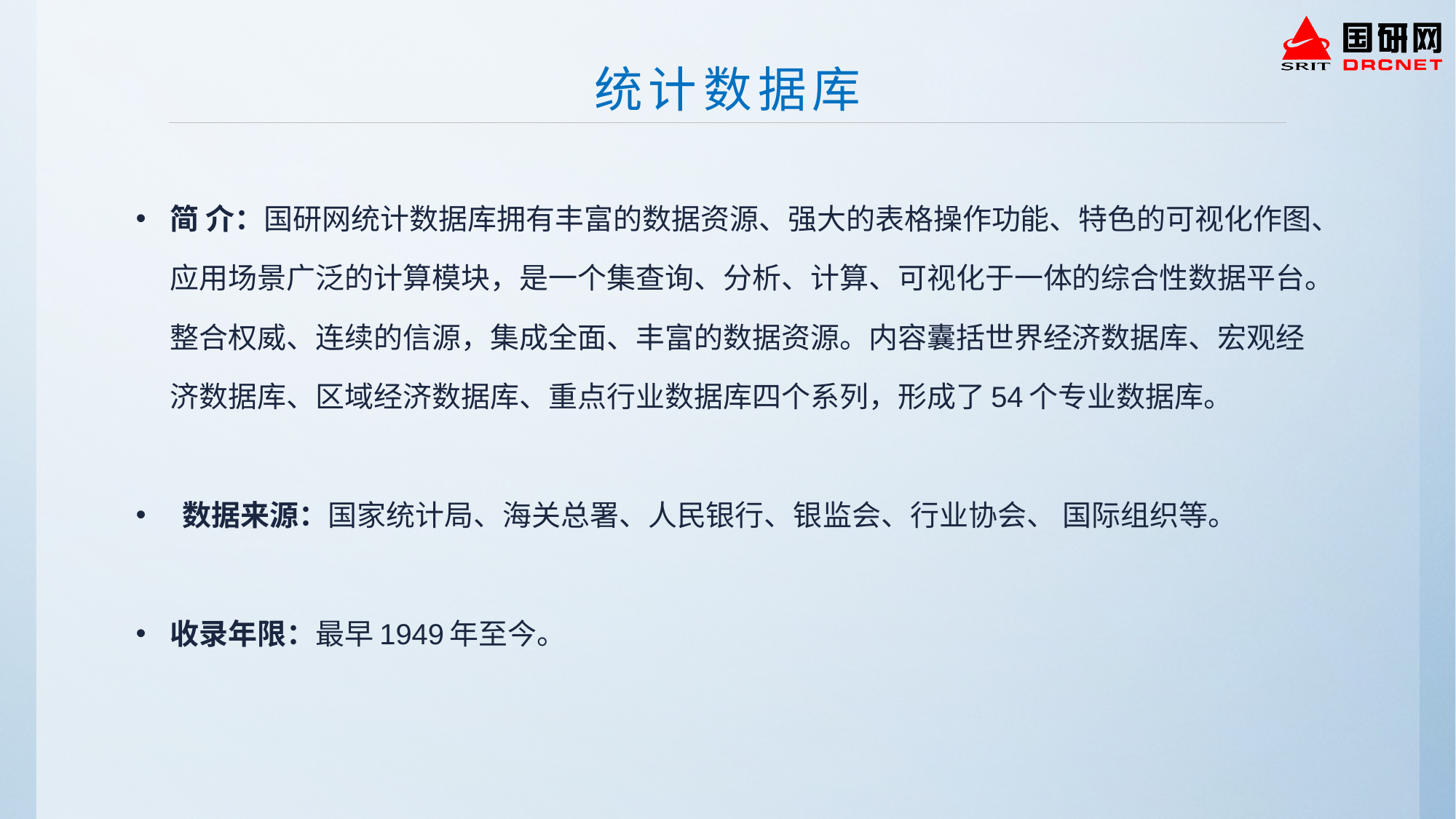

统计数据库
简 介：国研网统计数据库拥有丰富的数据资源、强大的表格操作功能、特色的可视化作图、应用场景广泛的计算模块，是一个集查询、分析、计算、可视化于一体的综合性数据平台。整合权威、连续的信源，集成全面、丰富的数据资源。内容囊括世界经济数据库、宏观经济数据库、区域经济数据库、重点行业数据库四个系列，形成了54个专业数据库。

 数据来源：国家统计局、海关总署、人民银行、银监会、行业协会、 国际组织等。

收录年限：最早1949年至今。